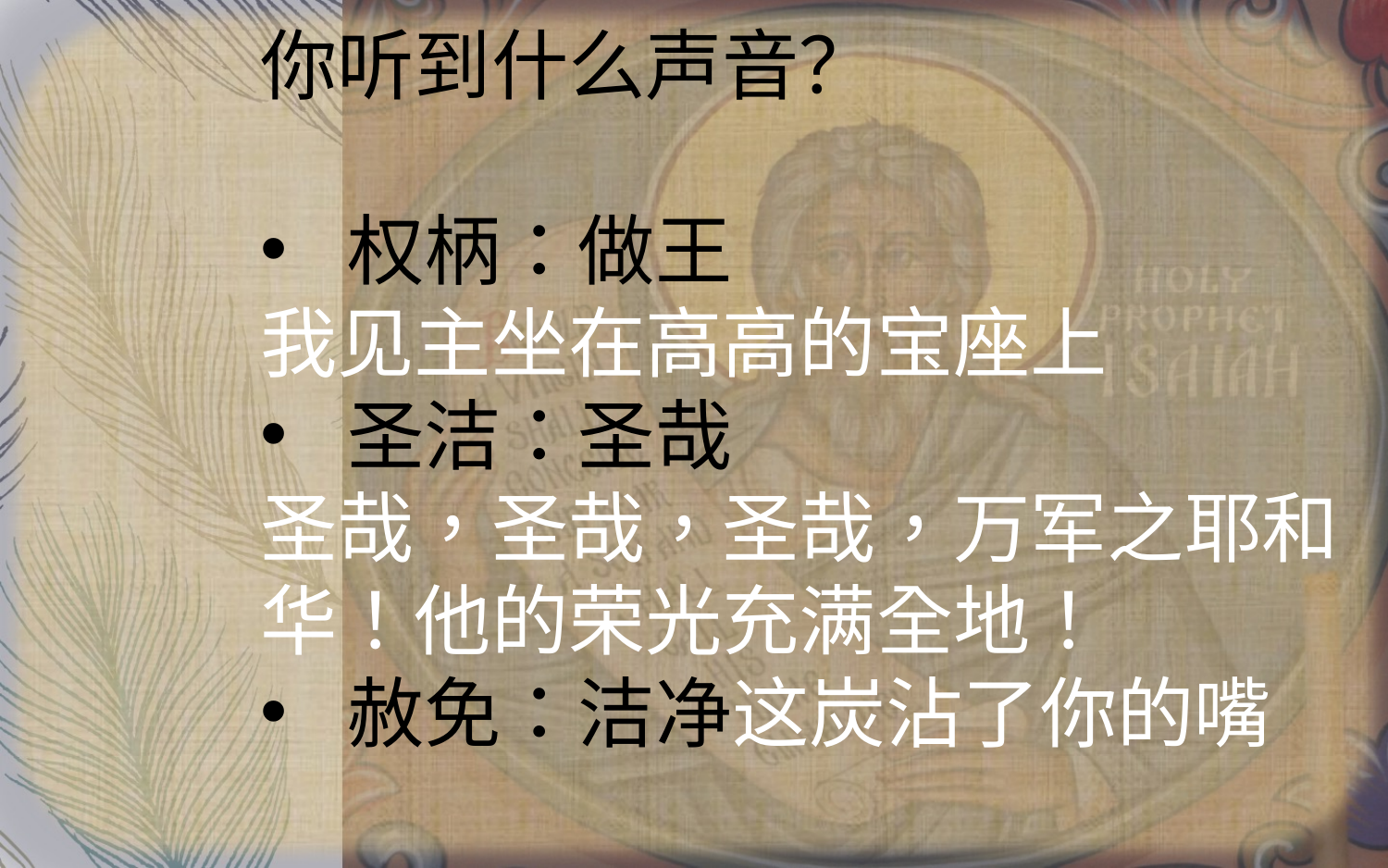

你听到什么声音？

权柄：做王
我见主坐在高高的宝座上
圣洁：圣哉
圣哉，圣哉，圣哉，万军之耶和华！他的荣光充满全地！
赦免：洁净这炭沾了你的嘴